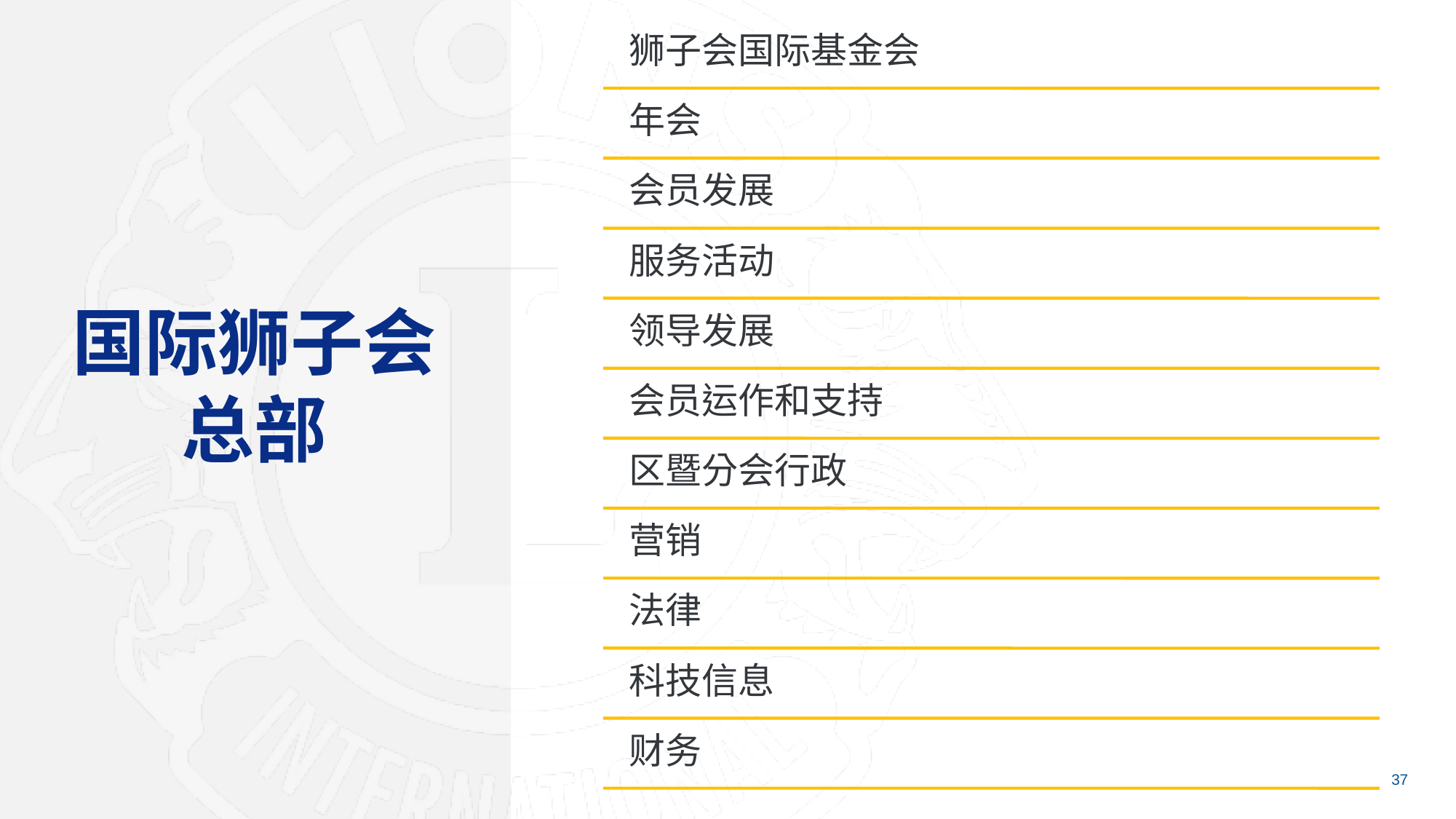

狮子会国际基金会
年会
会员发展
服务活动
领导发展
会员运作和支持
区暨分会行政
营销
法律
科技信息
财务
国际狮子会
总部